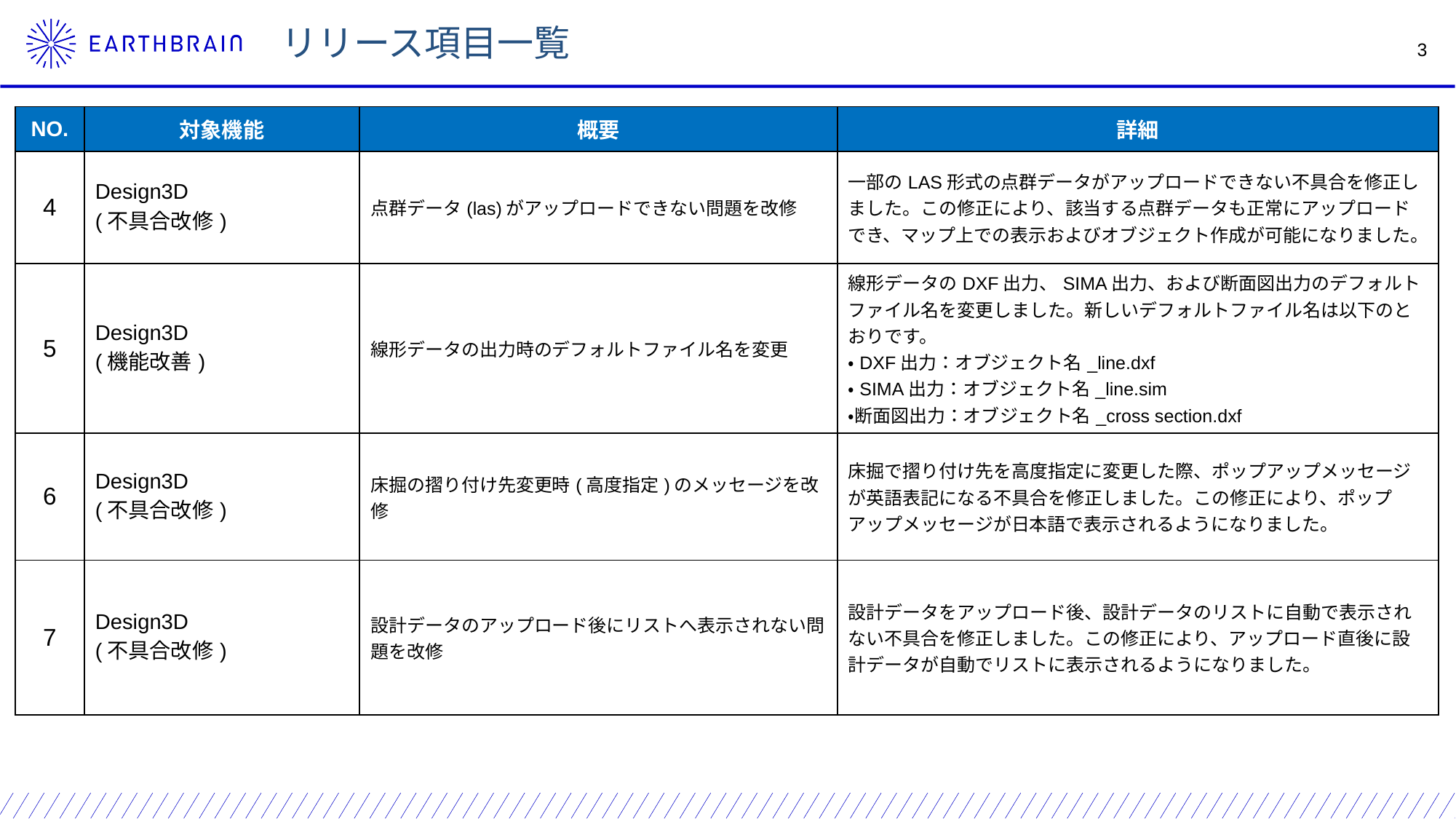

リリース項目一覧
| NO. | 対象機能 | 概要 | 詳細 |
| --- | --- | --- | --- |
| 4 | Design3D (不具合改修) | 点群データ(las)がアップロードできない問題を改修 | 一部のLAS形式の点群データがアップロードできない不具合を修正しました。この修正により、該当する点群データも正常にアップロードでき、マップ上での表示およびオブジェクト作成が可能になりました。 |
| 5 | Design3D (機能改善) | 線形データの出力時のデフォルトファイル名を変更 | 線形データのDXF出力、SIMA出力、および断面図出力のデフォルトファイル名を変更しました。新しいデフォルトファイル名は以下のとおりです。 ・DXF出力：オブジェクト名\_line.dxf ・SIMA出力：オブジェクト名\_line.sim ・断面図出力：オブジェクト名\_cross section.dxf |
| 6 | Design3D (不具合改修) | 床掘の摺り付け先変更時(高度指定)のメッセージを改修 | 床掘で摺り付け先を高度指定に変更した際、ポップアップメッセージが英語表記になる不具合を修正しました。この修正により、ポップアップメッセージが日本語で表示されるようになりました。 |
| 7 | Design3D (不具合改修) | 設計データのアップロード後にリストへ表示されない問題を改修 | 設計データをアップロード後、設計データのリストに自動で表示されない不具合を修正しました。この修正により、アップロード直後に設計データが自動でリストに表示されるようになりました。 |